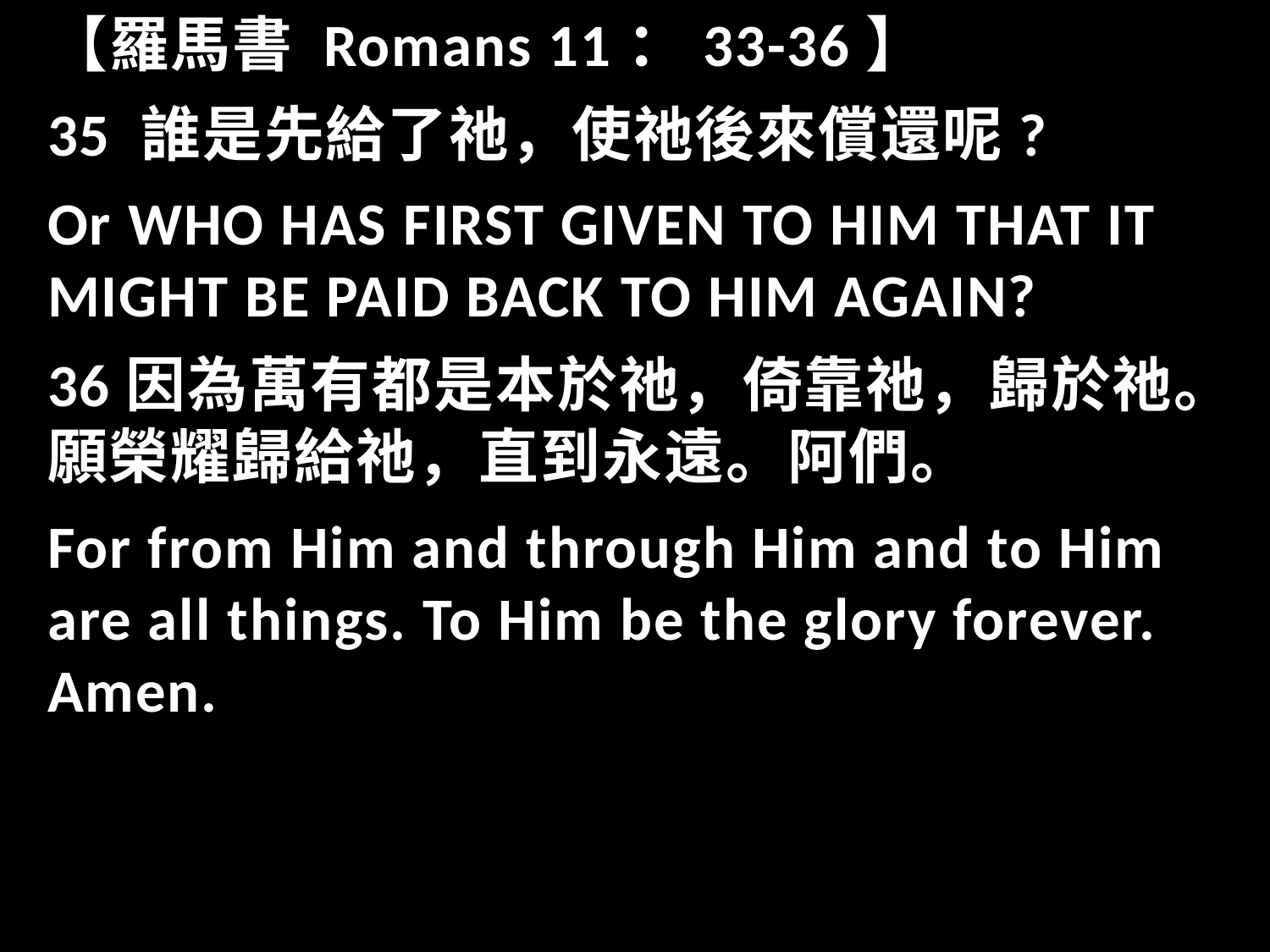

【羅馬書 Romans 11：33-36】
35 誰是先給了祂，使祂後來償還呢?
Or WHO HAS FIRST GIVEN TO HIM THAT IT MIGHT BE PAID BACK TO HIM AGAIN?
36因為萬有都是本於祂，倚靠祂，歸於祂。願榮耀歸給祂，直到永遠。阿們。
For from Him and through Him and to Him are all things. To Him be the glory forever. Amen.